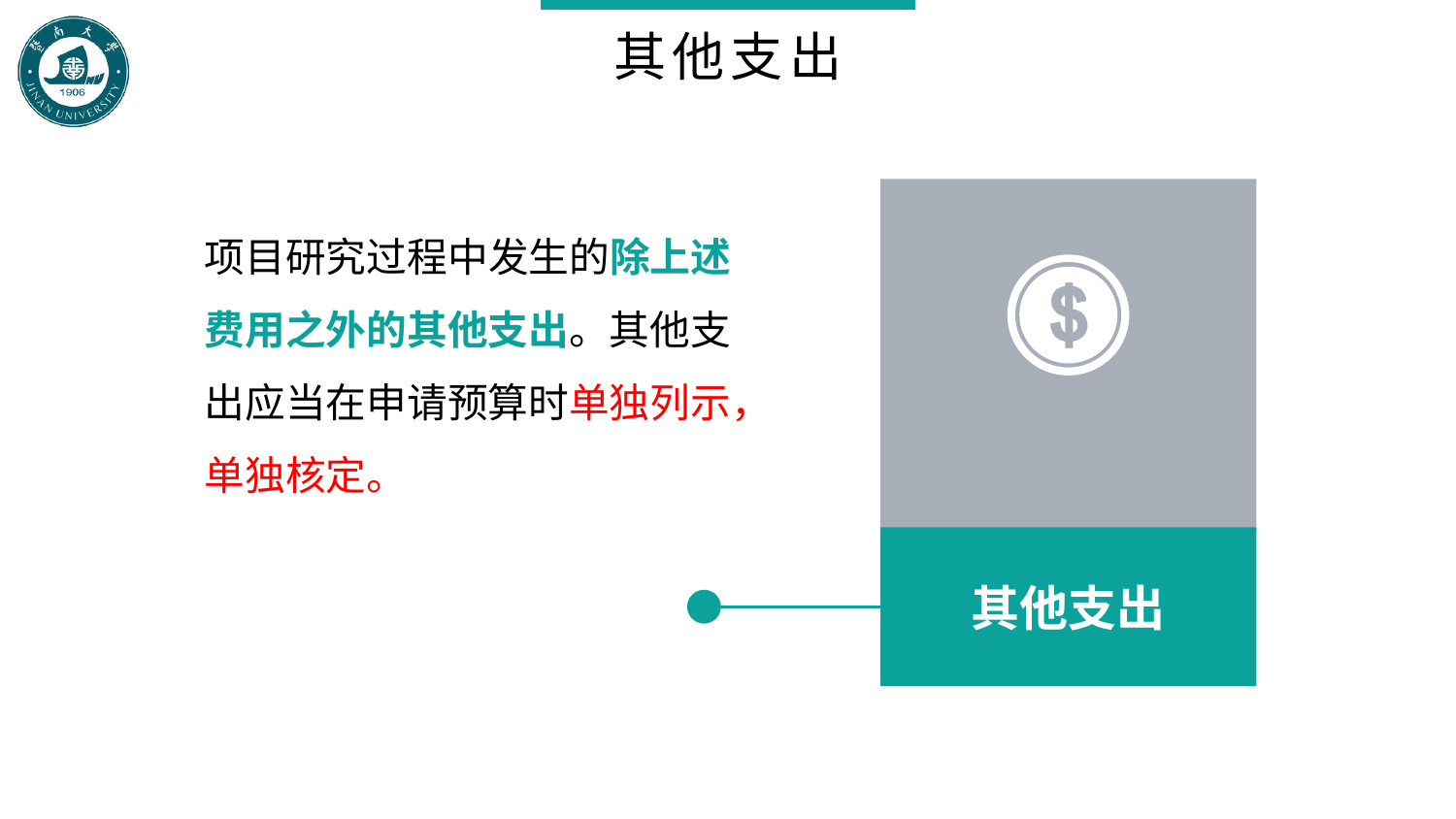

其他支出

项目研究过程中发生的除上述费用之外的其他支出。其他支出应当在申请预算时单独列示，单独核定。

其他支出